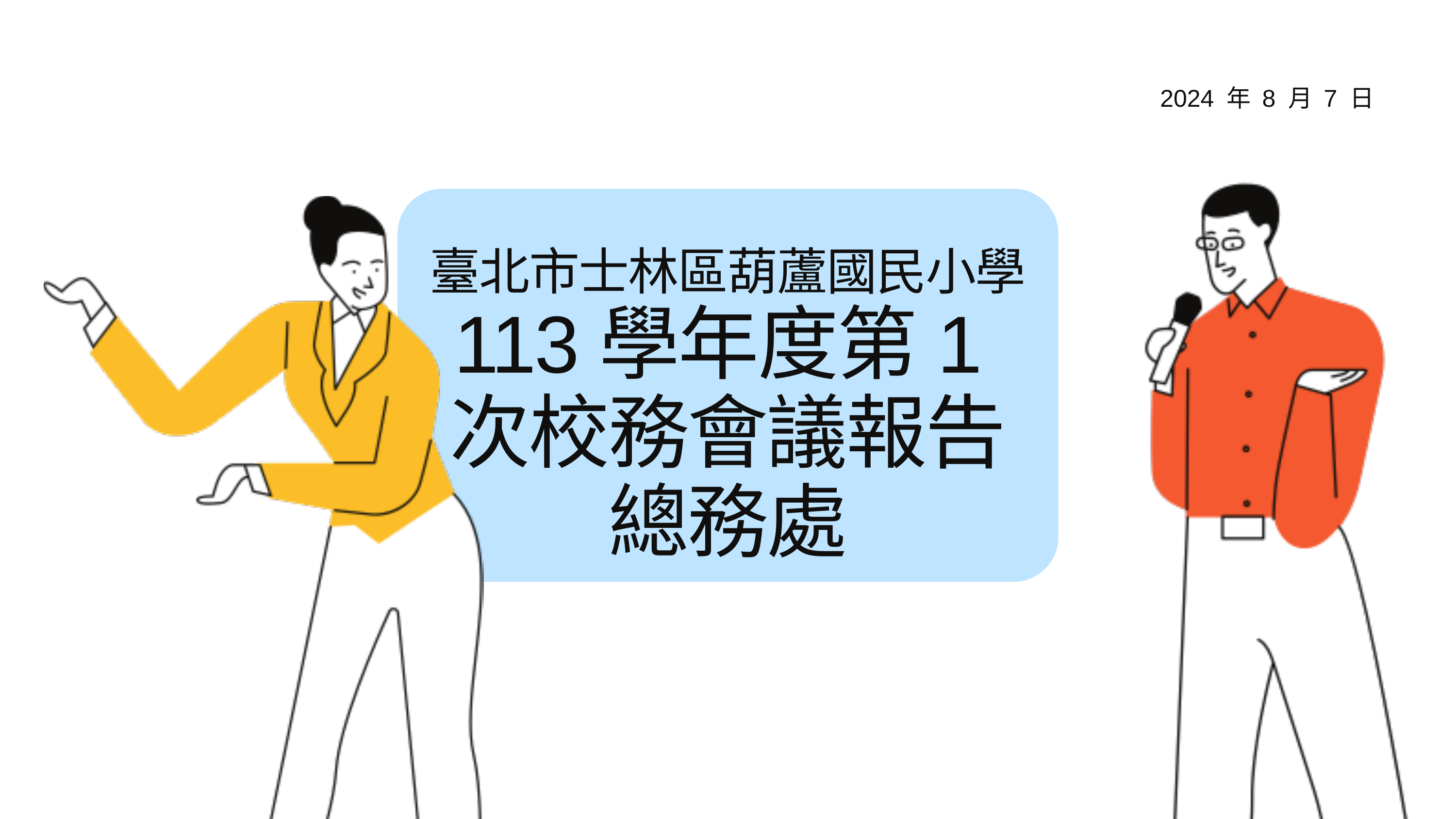

2024 年 8 月 7 日

臺北市士林區葫蘆國民小學
113學年度第1次校務會議報告
總務處